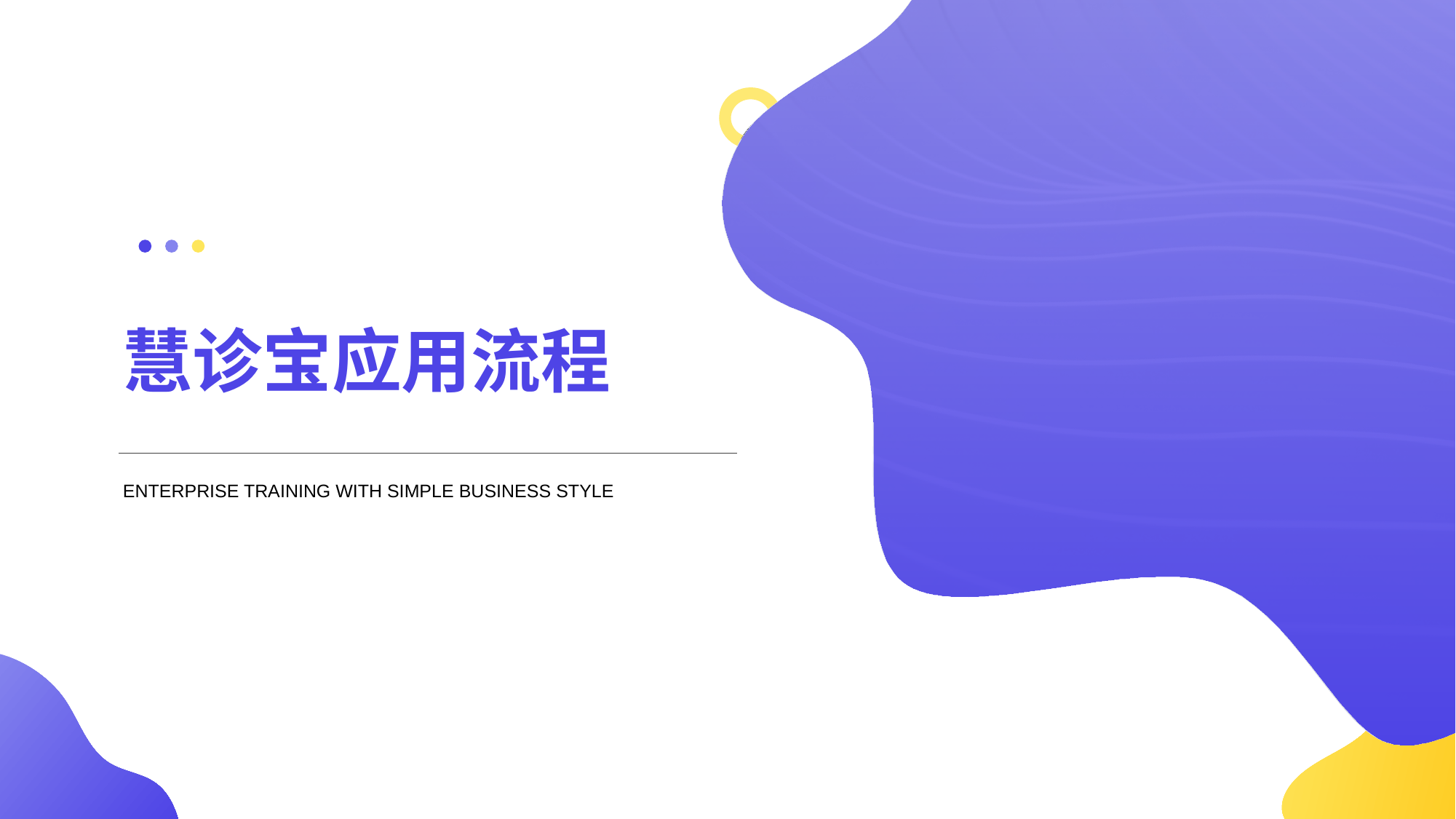

慧诊宝应用流程
ENTERPRISE TRAINING WITH SIMPLE BUSINESS STYLE